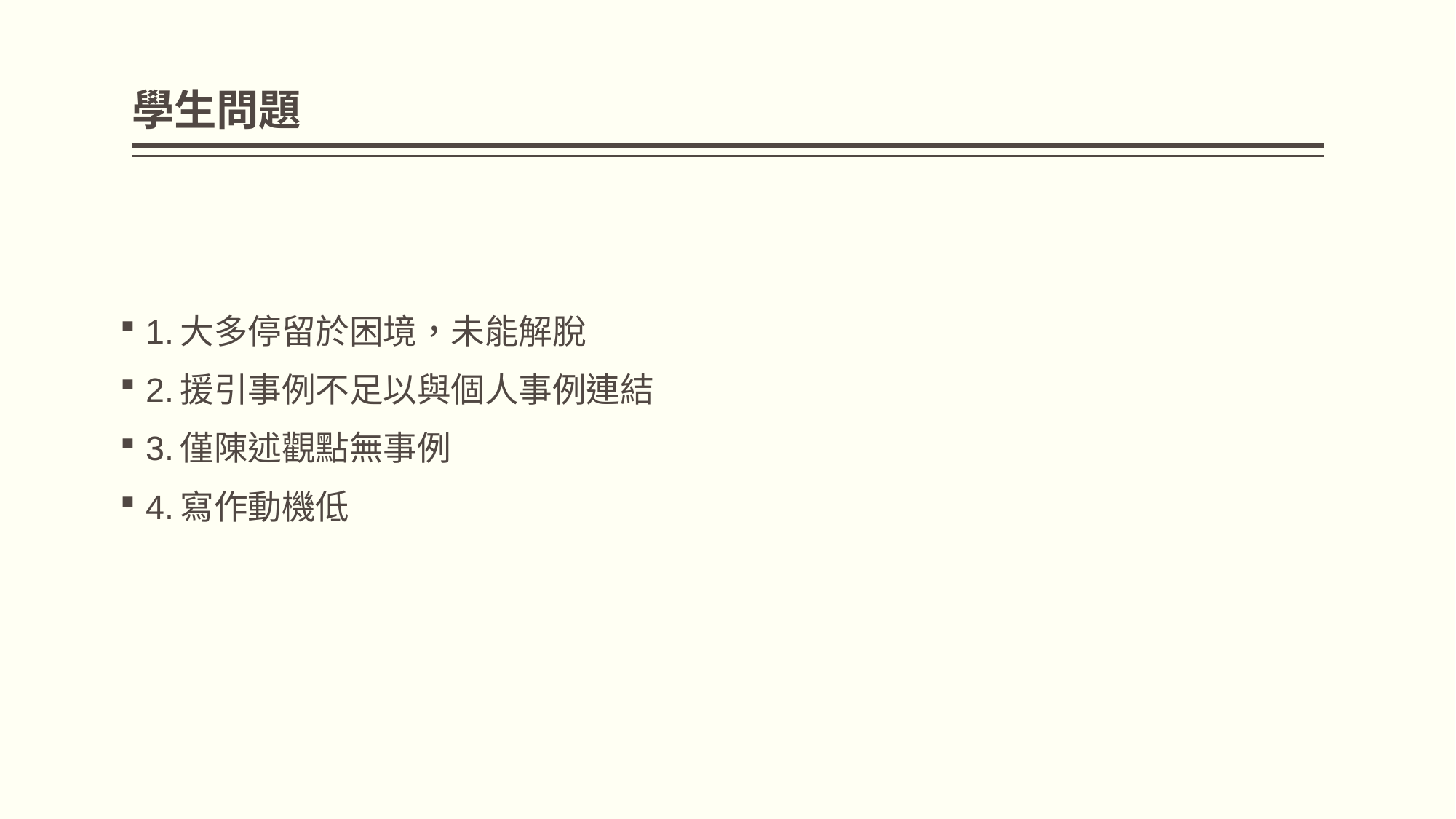

# 學生問題
1.大多停留於困境，未能解脫
2.援引事例不足以與個人事例連結
3.僅陳述觀點無事例
4.寫作動機低